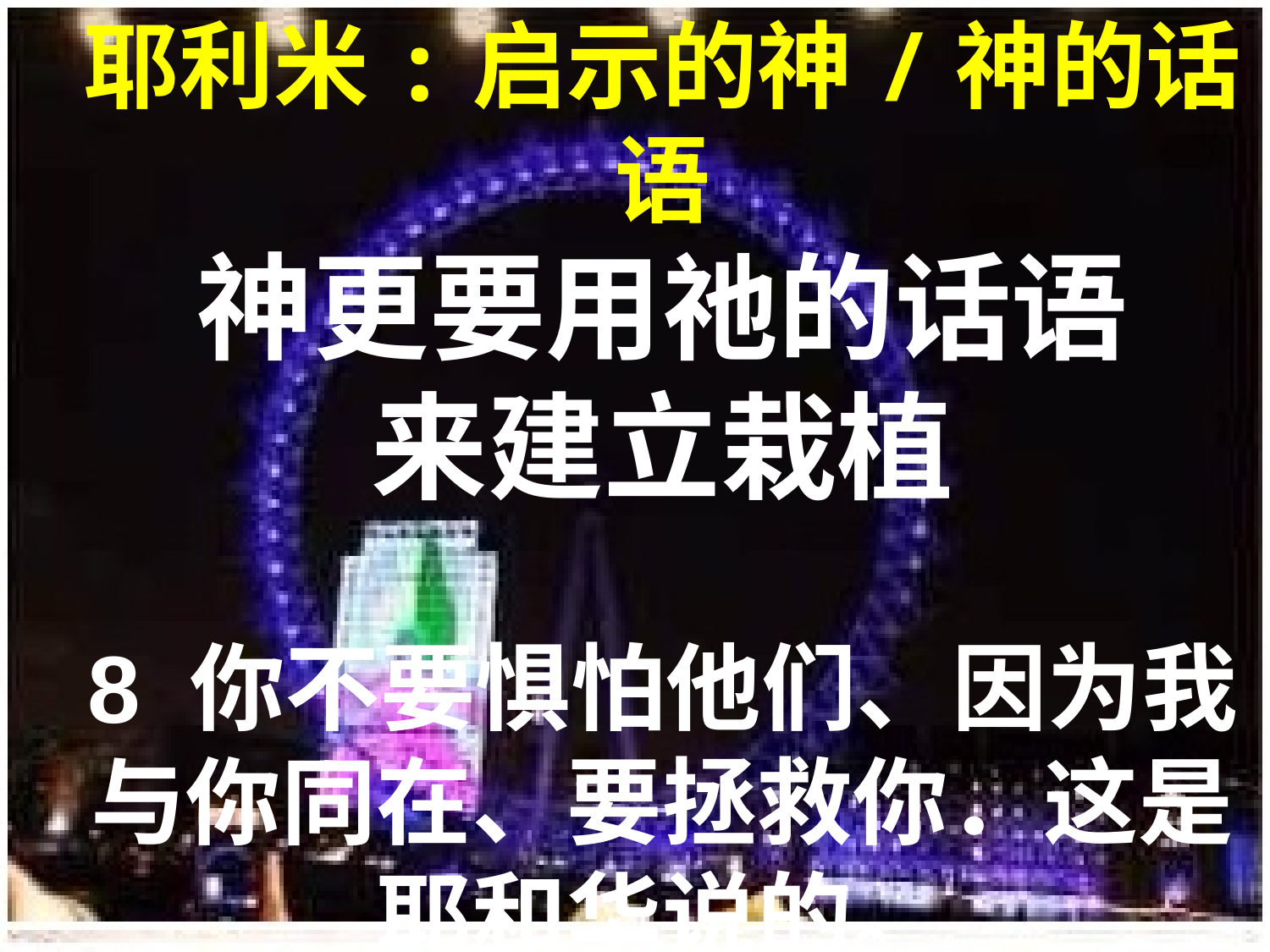

耶利米:启示的神/神的话语
神更要用祂的话语
来建立栽植

8 你不要惧怕他们、因为我与你同在、要拯救你．这是耶和华说的。